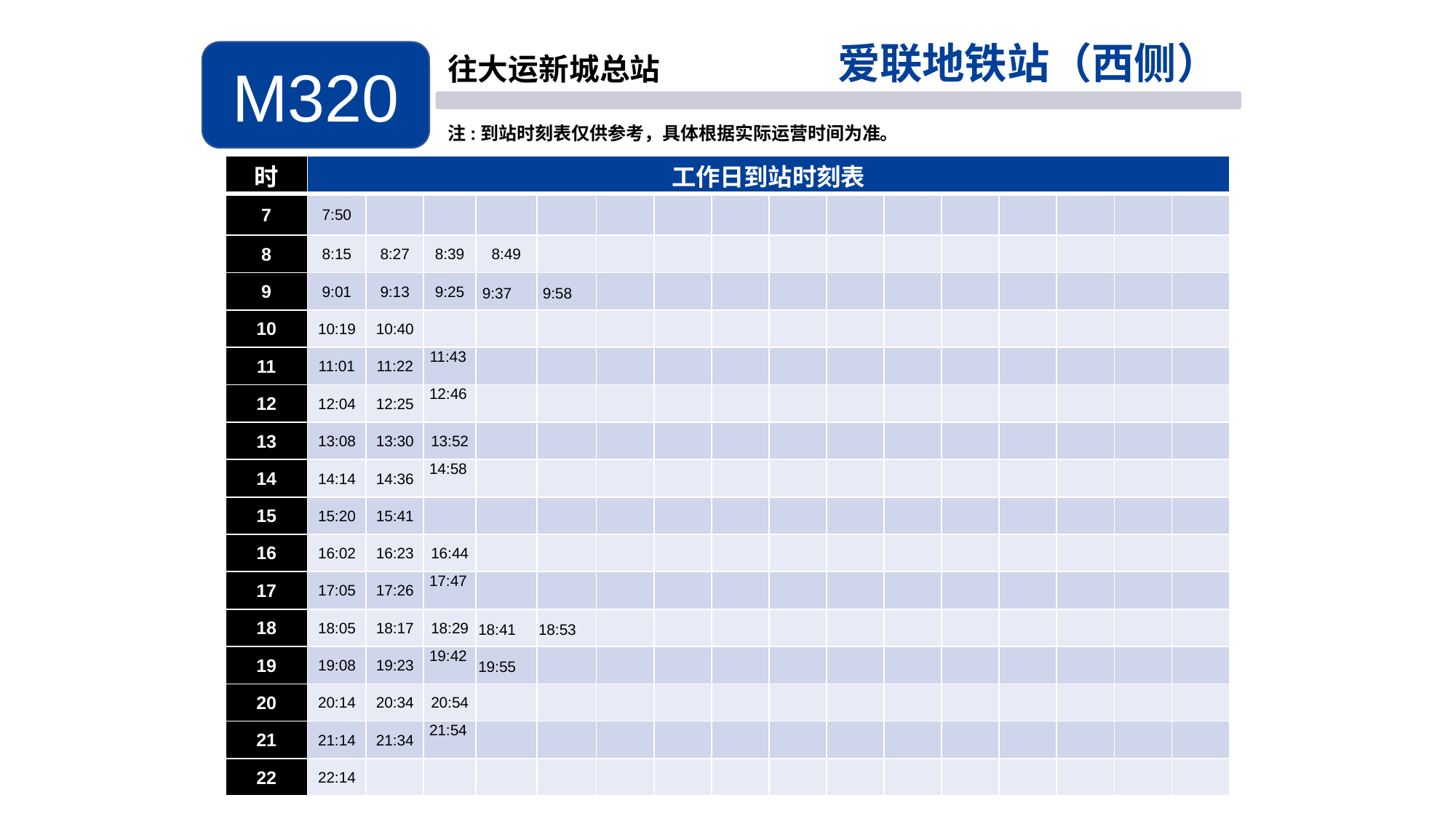

爱联地铁站（西侧）
M320
往大运新城总站

注:到站时刻表仅供参考，具体根据实际运营时间为准。
| 时 | 工作日到站时刻表 |  |  |  |  |  |  |  |  |  |  |  |  |  |  |  |
| --- | --- | --- | --- | --- | --- | --- | --- | --- | --- | --- | --- | --- | --- | --- | --- | --- |
| 7 | 7:50 |  |  |  |  |  |  |  |  |  |  |  |  |  |  |  |
| 8 | 8:15 | 8:27 | 8:39 | 8:49 |  |  |  |  |  |  |  |  |  |  |  |  |
| 9 | 9:01 | 9:13 | 9:25 | 9:37 | 9:58 |  |  |  |  |  |  |  |  |  |  |  |
| 10 | 10:19 | 10:40 |  |  |  |  |  |  |  |  |  |  |  |  |  |  |
| 11 | 11:01 | 11:22 | 11:43 |  |  |  |  |  |  |  |  |  |  |  |  |  |
| 12 | 12:04 | 12:25 | 12:46 |  |  |  |  |  |  |  |  |  |  |  |  |  |
| 13 | 13:08 | 13:30 | 13:52 |  |  |  |  |  |  |  |  |  |  |  |  |  |
| 14 | 14:14 | 14:36 | 14:58 |  |  |  |  |  |  |  |  |  |  |  |  |  |
| 15 | 15:20 | 15:41 |  |  |  |  |  |  |  |  |  |  |  |  |  |  |
| 16 | 16:02 | 16:23 | 16:44 |  |  |  |  |  |  |  |  |  |  |  |  |  |
| 17 | 17:05 | 17:26 | 17:47 |  |  |  |  |  |  |  |  |  |  |  |  |  |
| 18 | 18:05 | 18:17 | 18:29 | 18:41 | 18:53 |  |  |  |  |  |  |  |  |  |  |  |
| 19 | 19:08 | 19:23 | 19:42 | 19:55 |  |  |  |  |  |  |  |  |  |  |  |  |
| 20 | 20:14 | 20:34 | 20:54 |  |  |  |  |  |  |  |  |  |  |  |  |  |
| 21 | 21:14 | 21:34 | 21:54 |  |  |  |  |  |  |  |  |  |  |  |  |  |
| 22 | 22:14 |  |  |  |  |  |  |  |  |  |  |  |  |  |  |  |